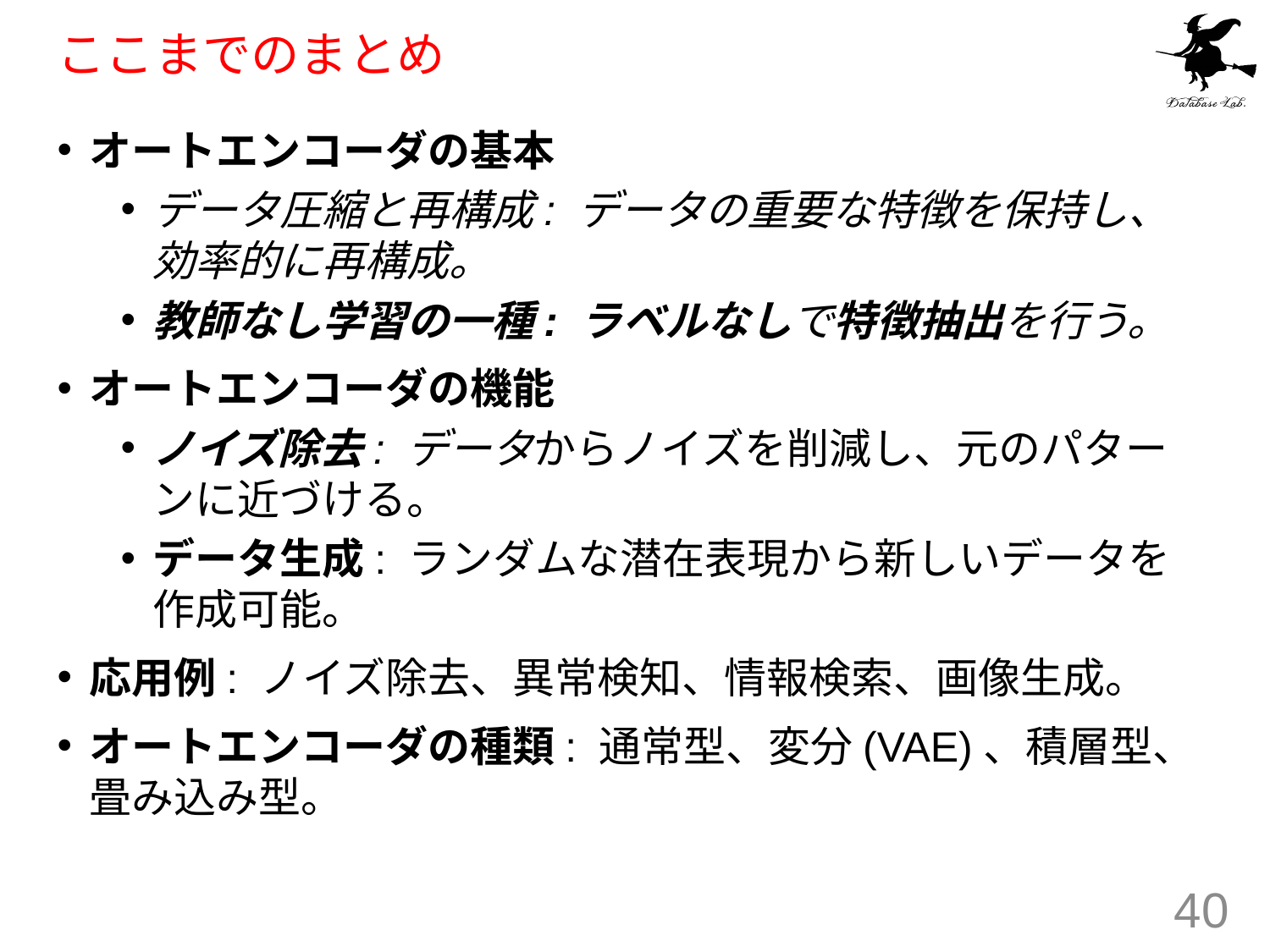

# ここまでのまとめ
オートエンコーダの基本
データ圧縮と再構成: データの重要な特徴を保持し、効率的に再構成。
教師なし学習の一種: ラベルなしで特徴抽出を行う。
オートエンコーダの機能
ノイズ除去: データからノイズを削減し、元のパターンに近づける。
データ生成: ランダムな潜在表現から新しいデータを作成可能。
応用例: ノイズ除去、異常検知、情報検索、画像生成。
オートエンコーダの種類: 通常型、変分(VAE)、積層型、畳み込み型。
40